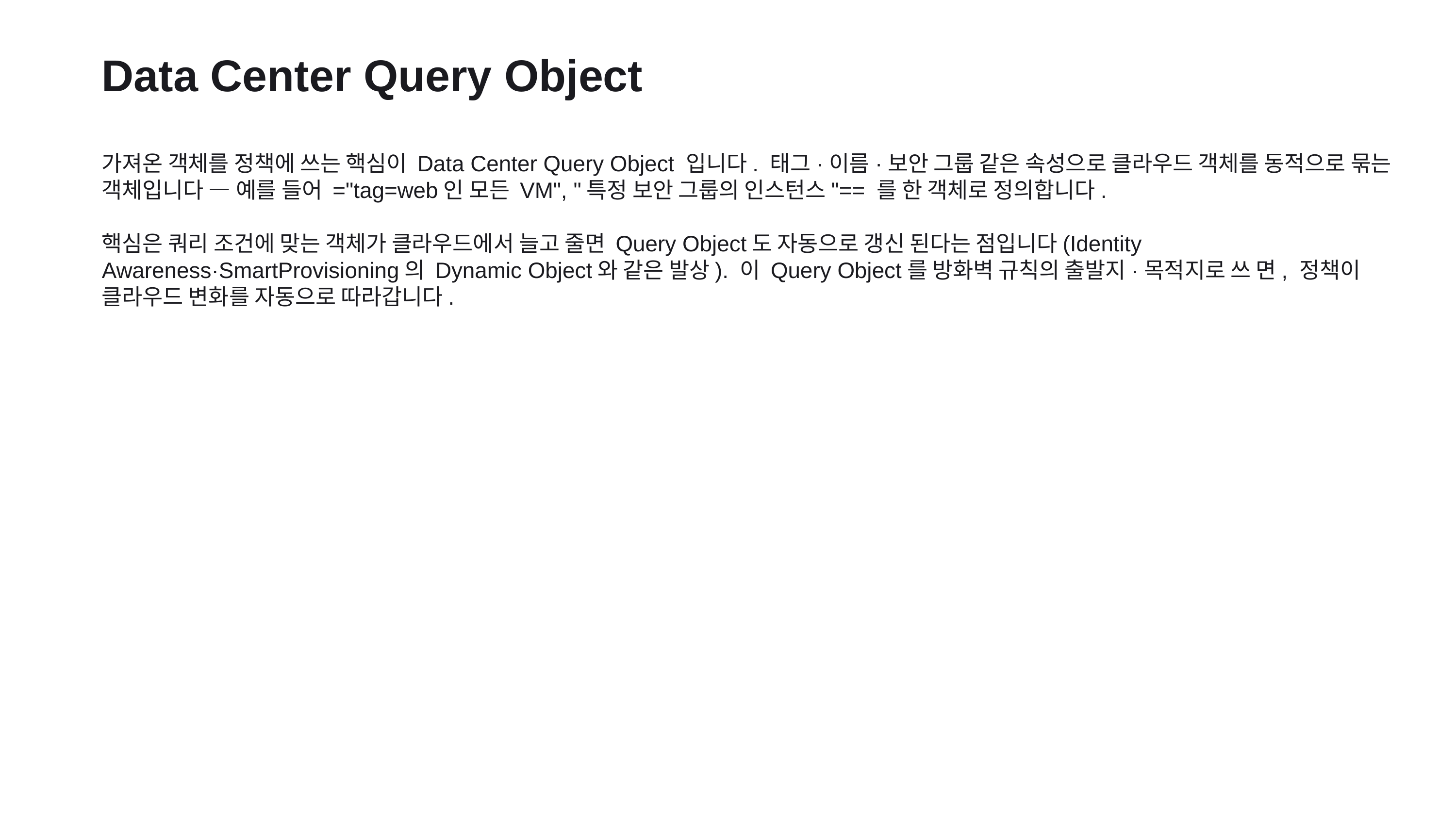

Data Center Query Object
가져온 객체를 정책에 쓰는 핵심이 Data Center Query Object 입니다. 태그·이름·보안 그룹 같은 속성으로 클라우드 객체를 동적으로 묶는 객체입니다 — 예를 들어 ="tag=web인 모든 VM", "특정 보안 그룹의 인스턴스"== 를 한 객체로 정의합니다.

핵심은 쿼리 조건에 맞는 객체가 클라우드에서 늘고 줄면 Query Object도 자동으로 갱신 된다는 점입니다(Identity Awareness·SmartProvisioning의 Dynamic Object와 같은 발상). 이 Query Object를 방화벽 규칙의 출발지·목적지로 쓰 면, 정책이 클라우드 변화를 자동으로 따라갑니다.